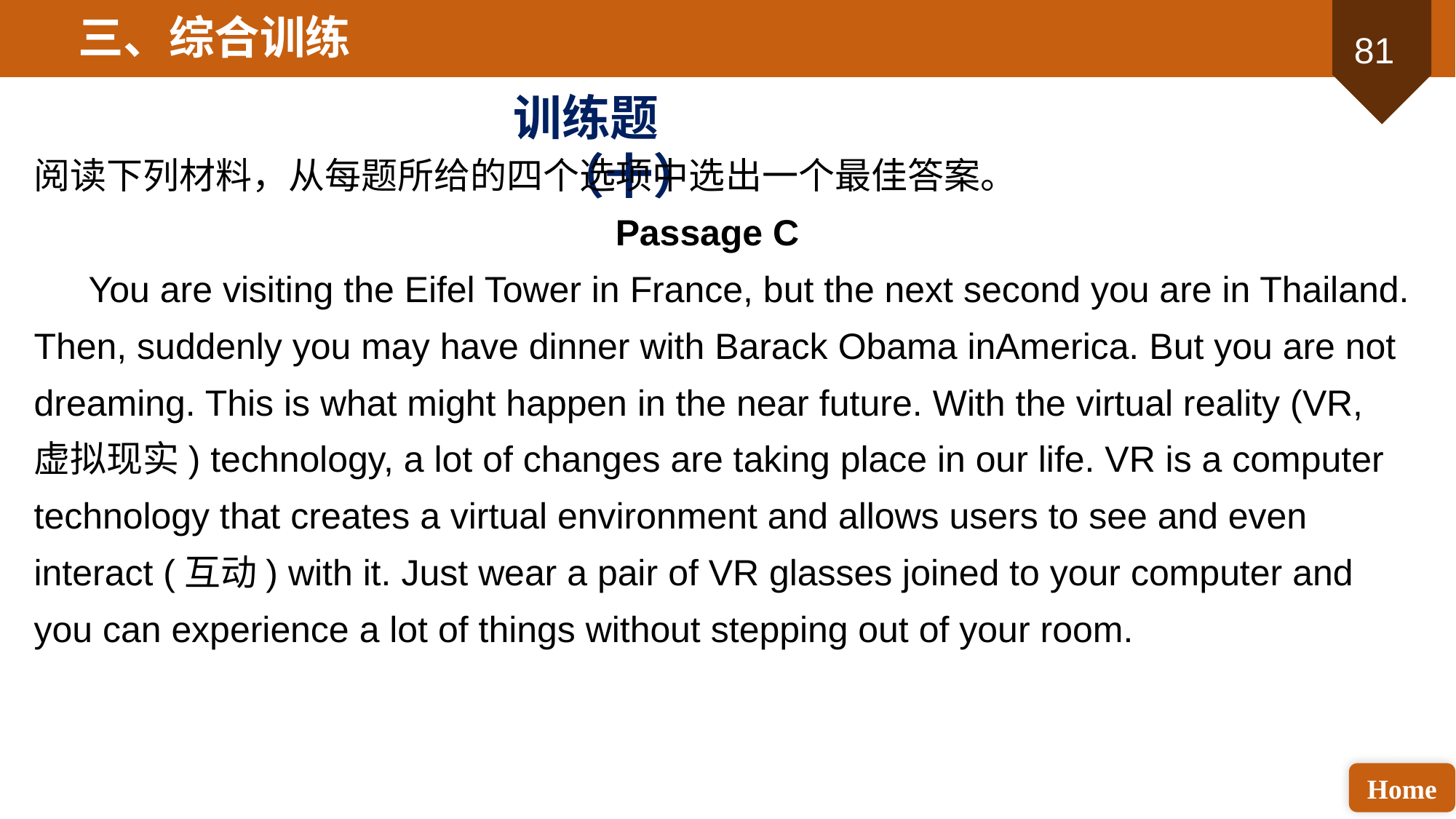

三、综合训练
训练题（十）
阅读下列材料，从每题所给的四个选项中选出一个最佳答案。
Passage C
You are visiting the Eifel Tower in France, but the next second you are in Thailand. Then, suddenly you may have dinner with Barack Obama inAmerica. But you are not dreaming. This is what might happen in the near future. With the virtual reality (VR, 虚拟现实) technology, a lot of changes are taking place in our life. VR is a computer technology that creates a virtual environment and allows users to see and even interact (互动) with it. Just wear a pair of VR glasses joined to your computer and you can experience a lot of things without stepping out of your room.